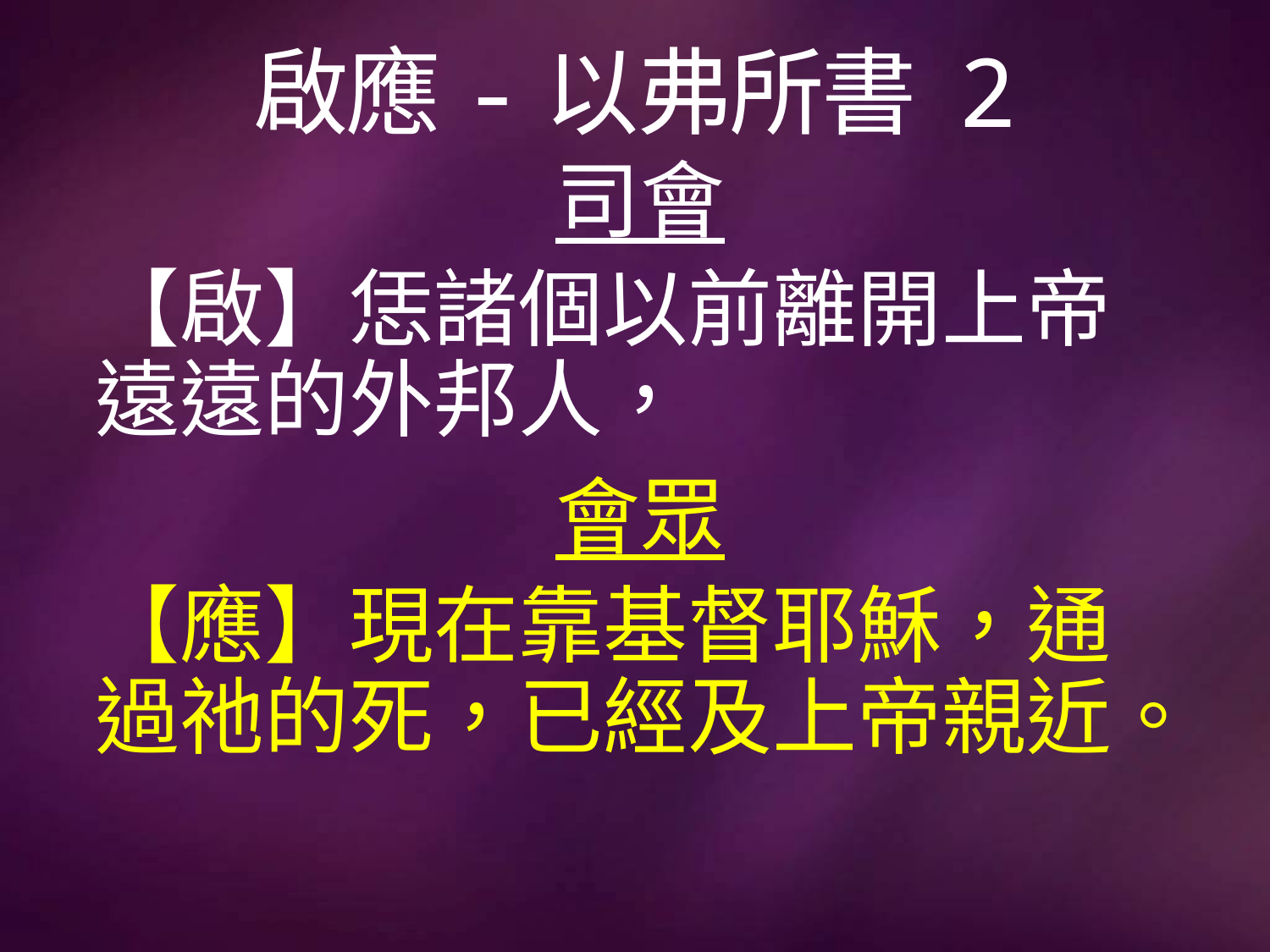

# 啟應-以弗所書 2
司會
【啟】恁諸個以前離開上帝遠遠的外邦人，

會眾
【應】現在靠基督耶穌，通過祂的死，已經及上帝親近。